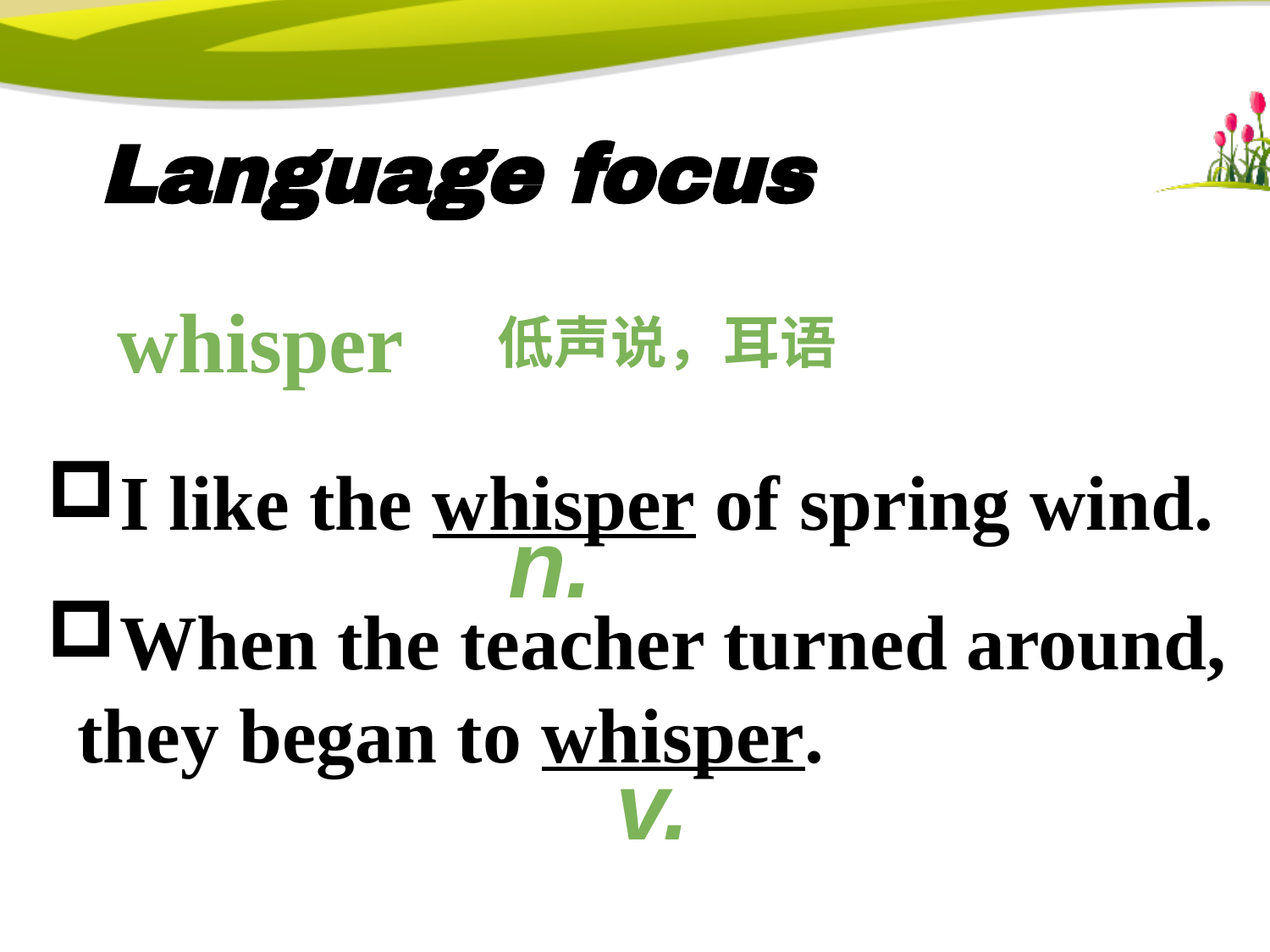

# Language focus
whisper
低声说，耳语
I like the whisper of spring wind.
When the teacher turned around, they began to whisper.
n.
v.